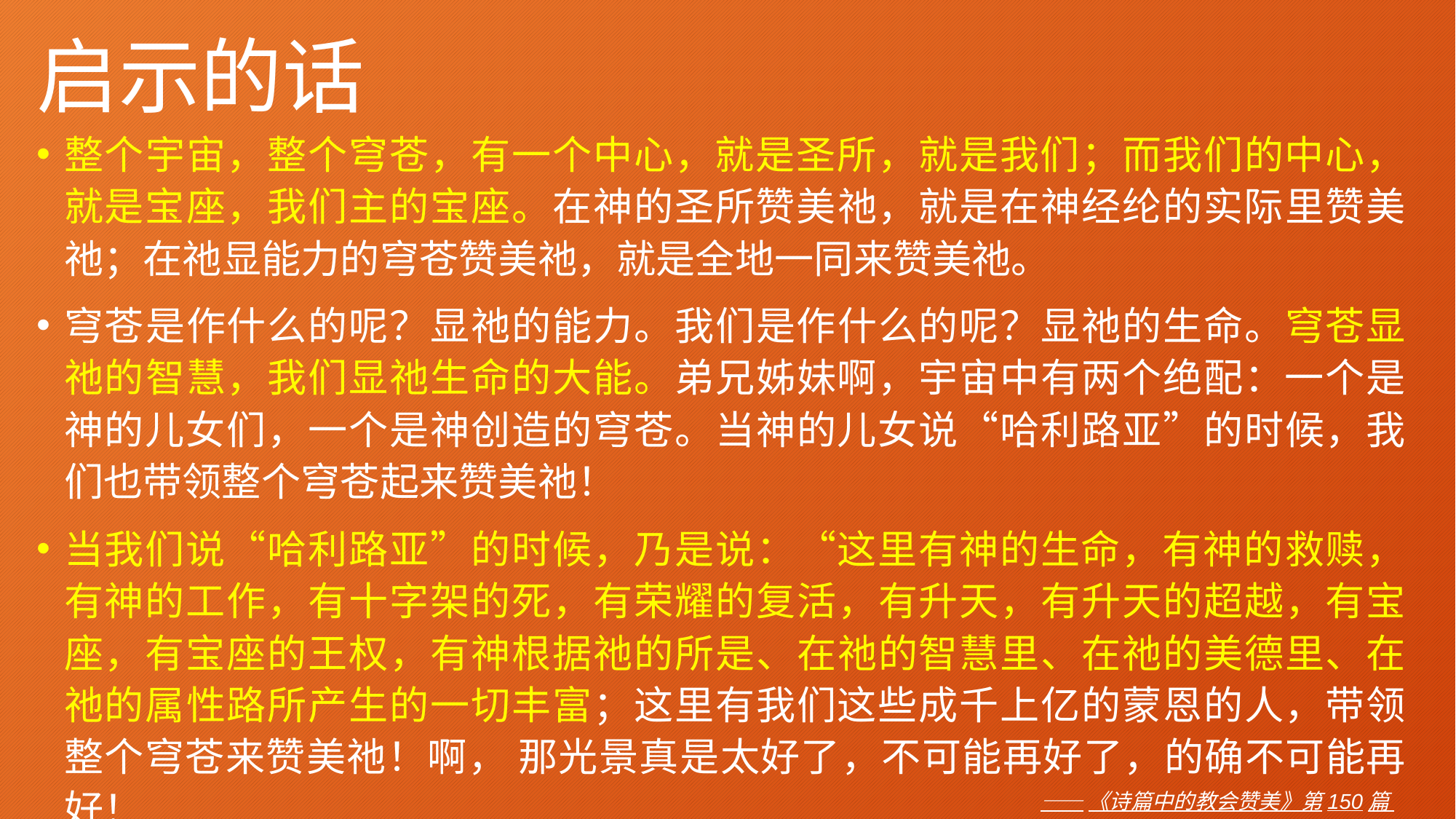

启示的话
整个宇宙，整个穹苍，有一个中心，就是圣所，就是我们；而我们的中心，就是宝座，我们主的宝座。在神的圣所赞美祂，就是在神经纶的实际里赞美祂；在祂显能力的穹苍赞美祂，就是全地一同来赞美祂。
穹苍是作什么的呢？显祂的能力。我们是作什么的呢？显祂的生命。穹苍显祂的智慧，我们显祂生命的大能。弟兄姊妹啊，宇宙中有两个绝配：一个是神的儿女们，一个是神创造的穹苍。当神的儿女说“哈利路亚”的时候，我们也带领整个穹苍起来赞美祂！
当我们说“哈利路亚”的时候，乃是说：“这里有神的生命，有神的救赎，有神的工作，有十字架的死，有荣耀的复活，有升天，有升天的超越，有宝座，有宝座的王权，有神根据祂的所是、在祂的智慧里、在祂的美德里、在祂的属性路所产生的一切丰富；这里有我们这些成千上亿的蒙恩的人，带领整个穹苍来赞美祂！啊， 那光景真是太好了，不可能再好了，的确不可能再好！
——《诗篇中的教会赞美》第150篇